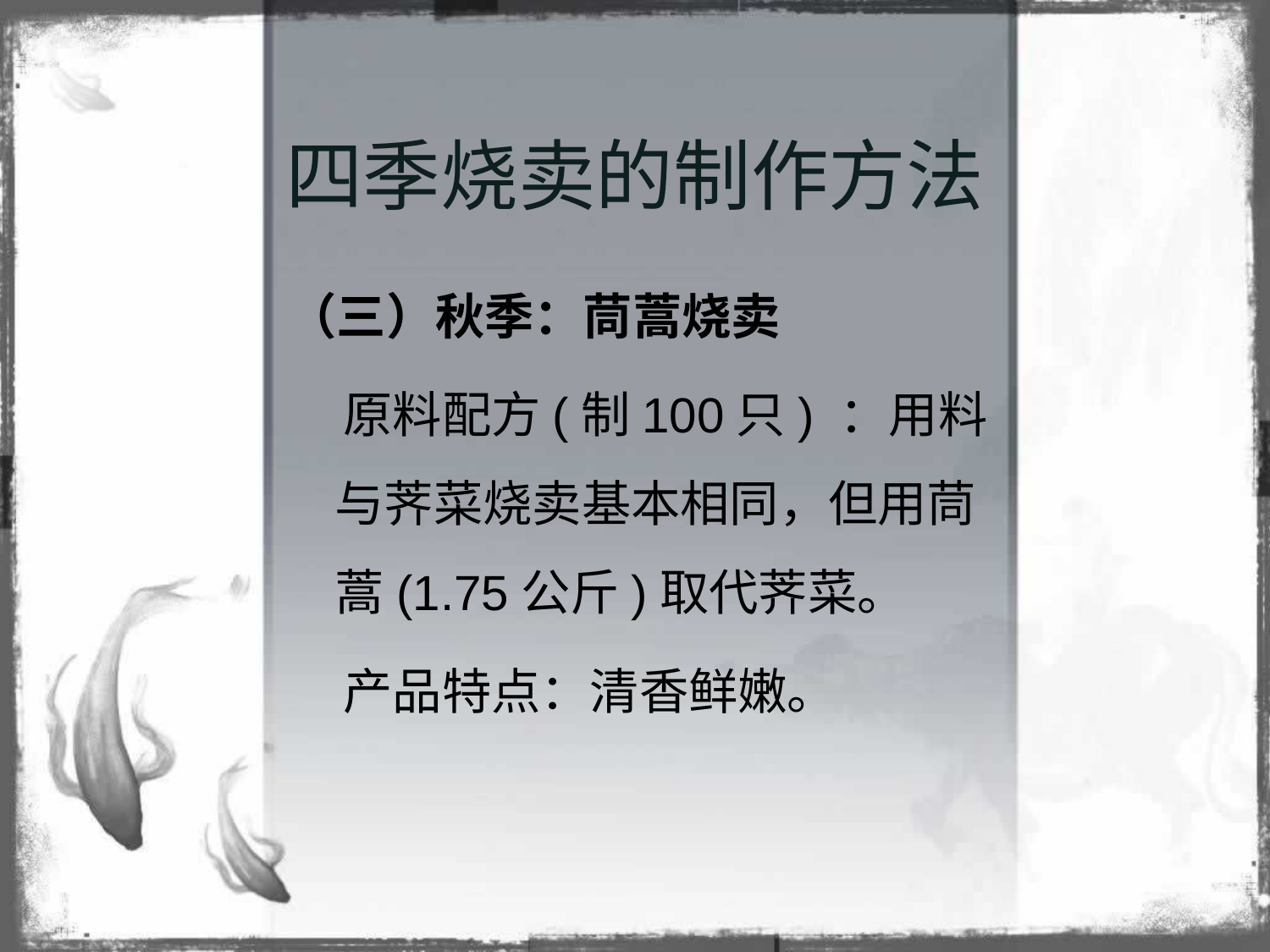

# 四季烧卖的制作方法
（三）秋季：茼蒿烧卖
    原料配方(制100只) ：用料与荠菜烧卖基本相同，但用茼蒿(1.75公斤)取代荠菜。
    产品特点：清香鲜嫩。